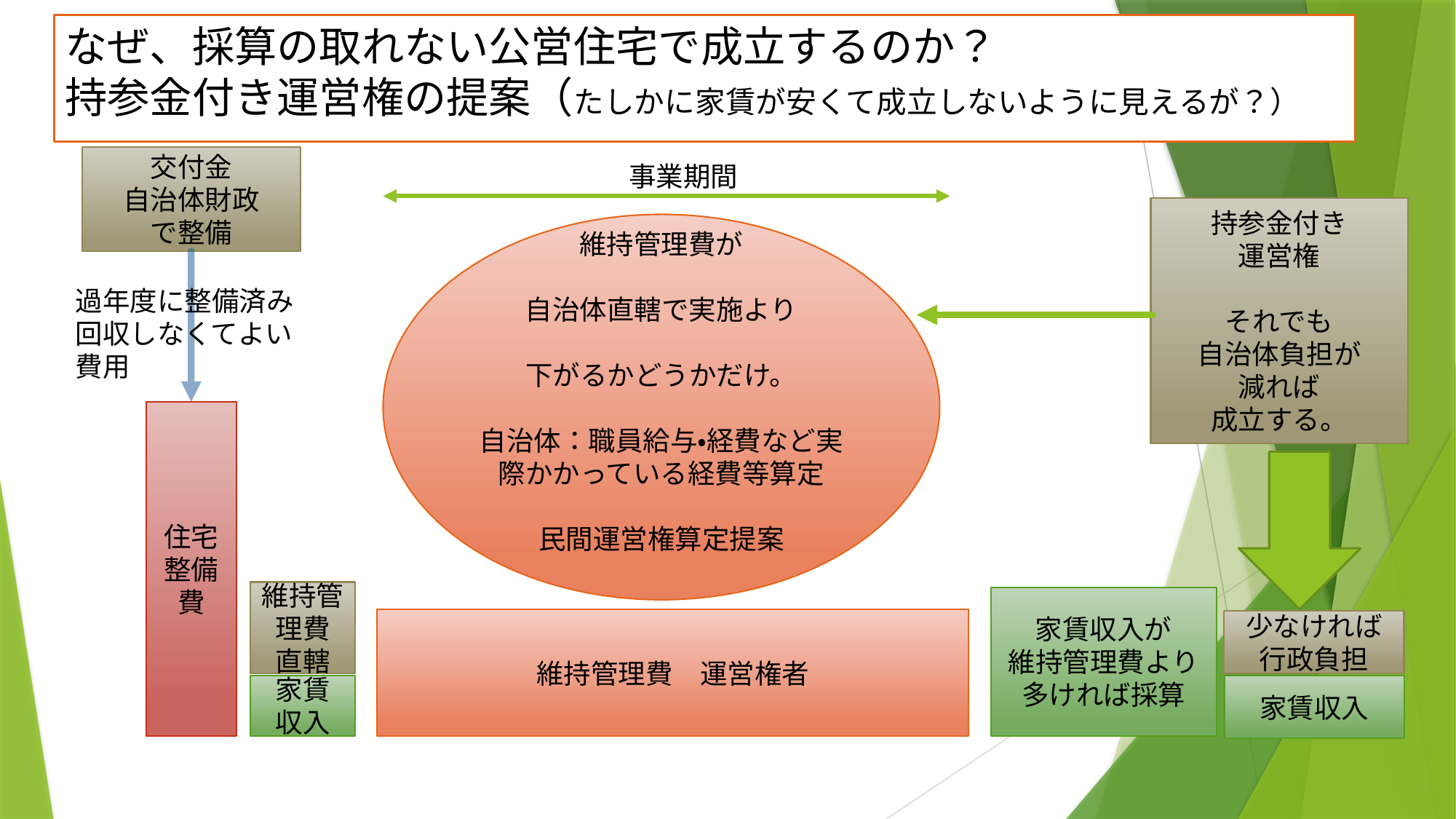

# なぜ、採算の取れない公営住宅で成立するのか？ 持参金付き運営権の提案（たしかに家賃が安くて成立しないように見えるが？）
交付金
自治体財政
で整備
事業期間
持参金付き
運営権

それでも
自治体負担が
減れば
成立する。
維持管理費が

自治体直轄で実施より

下がるかどうかだけ。

自治体：職員給与・経費など実際かかっている経費等算定

民間運営権算定提案

過年度に整備済み
回収しなくてよい費用
住宅整備費

維持管理費
直轄
家賃収入が
維持管理費より
多ければ採算
維持管理費　運営権者
少なければ
行政負担
家賃
収入
家賃収入